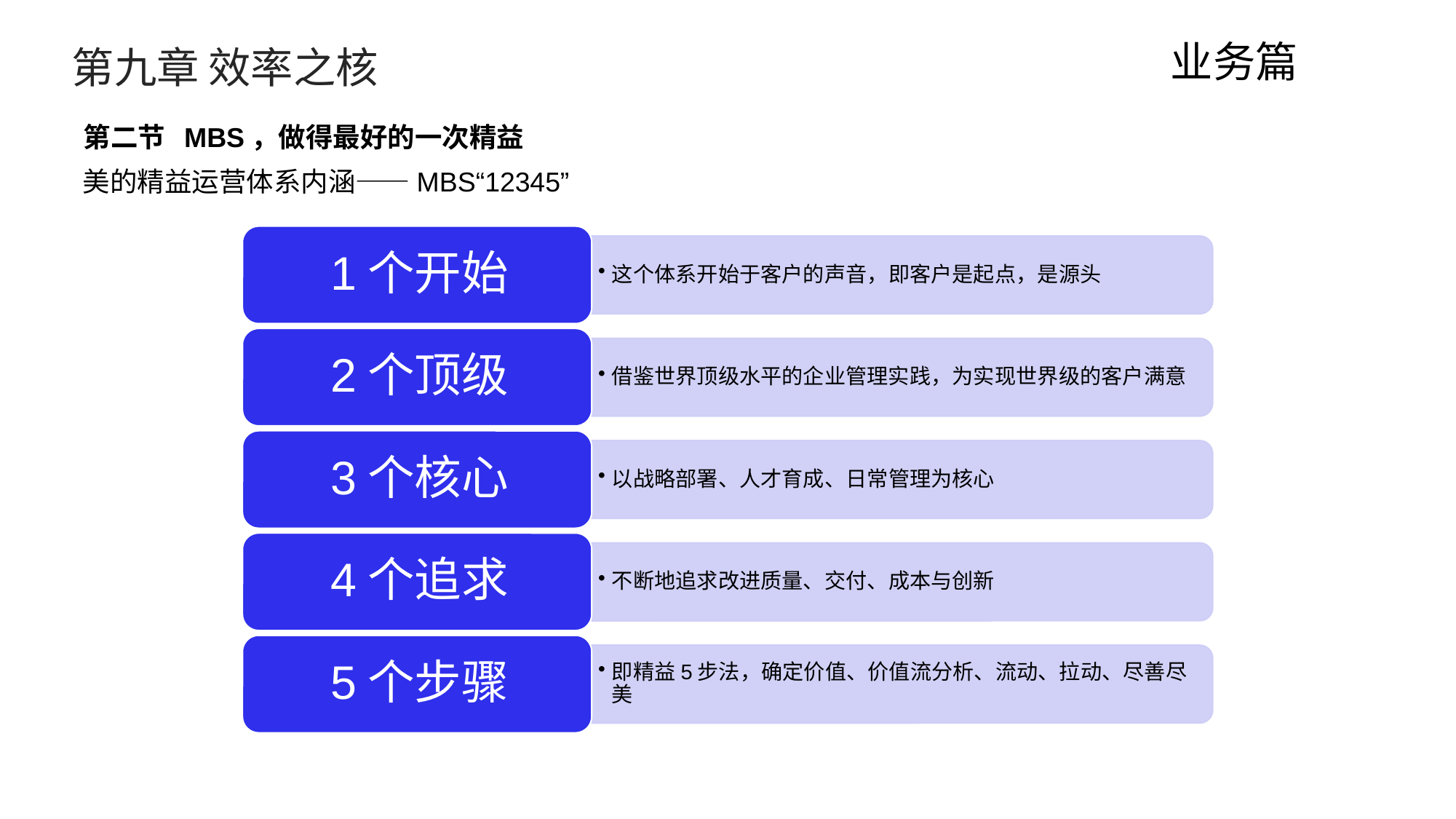

业务篇
第九章 效率之核
第二节  MBS，做得最好的一次精益
美的精益运营体系内涵——MBS“12345”
这个体系开始于客户的声音，即客户是起点，是源头
1个开始
借鉴世界顶级水平的企业管理实践，为实现世界级的客户满意
2个顶级
以战略部署、人才育成、日常管理为核心
3个核心
不断地追求改进质量、交付、成本与创新
4个追求
即精益5步法，确定价值、价值流分析、流动、拉动、尽善尽美
5个步骤